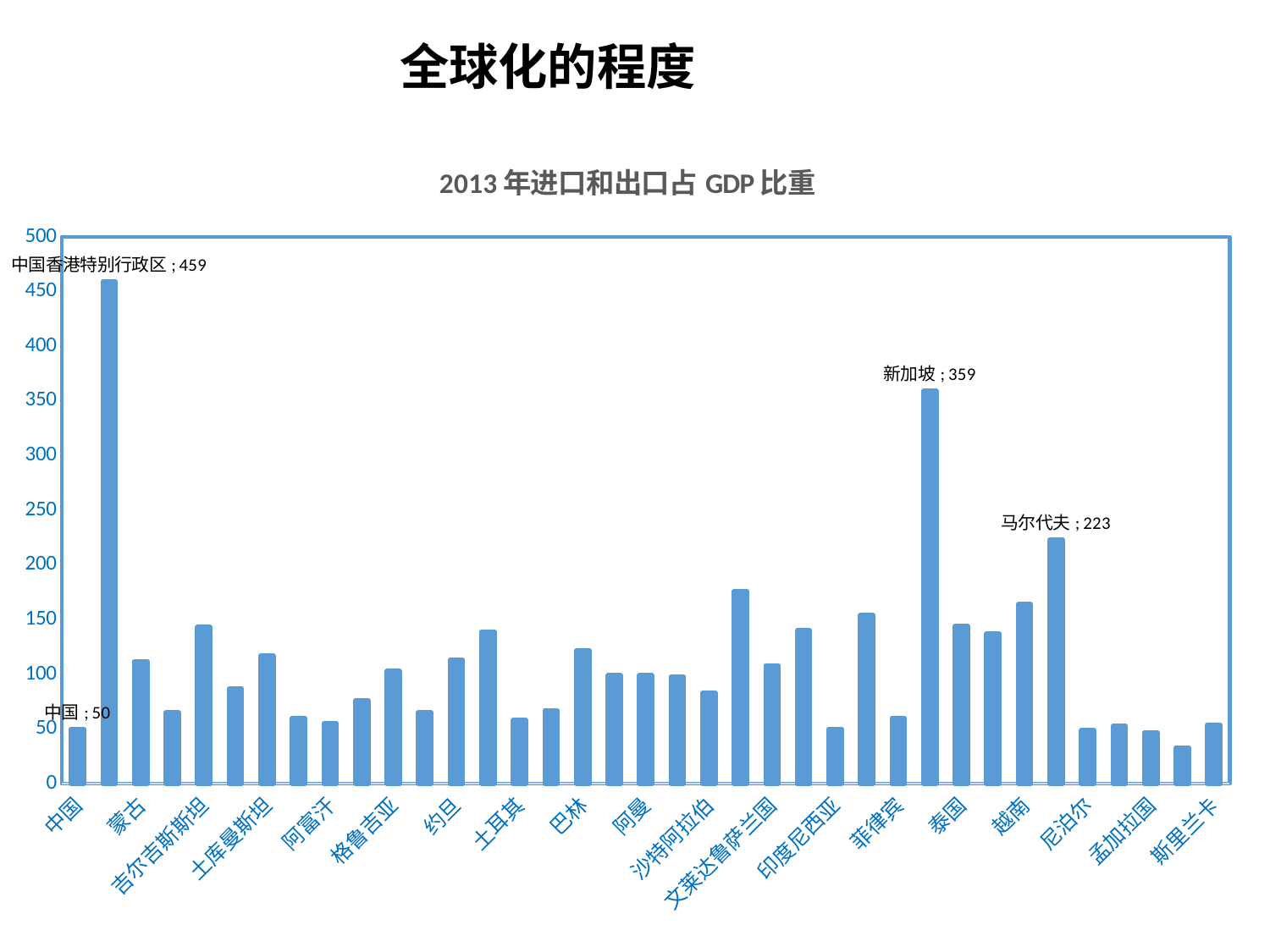

# 全球化的程度

### Chart: 2013年进口和出口占GDP比重

| Category | 进出口占GDP比重 |
|---|---|
| 中国 | 50.0 |
| 中国香港特别行政区 | 459.0 |
| 蒙古 | 112.0 |
| 哈萨克斯坦 | 65.0 |
| 吉尔吉斯斯坦 | 143.0 |
| 塔吉克斯坦 | 87.0 |
| 土库曼斯坦 | 117.0 |
| 乌兹别克斯坦 | 60.0 |
| 阿富汗 | 55.0 |
| 阿塞拜疆 | 76.0 |
| 格鲁吉亚 | 103.0 |
| 以色列 | 65.0 |
| 约旦 | 113.0 |
| 黎巴嫩 | 139.0 |
| 土耳其 | 58.0 |
| 伊拉克 | 67.0 |
| 巴林 | 122.0 |
| 科威特 | 99.0 |
| 阿曼 | 99.0 |
| 卡塔尔 | 98.0 |
| 沙特阿拉伯 | 83.0 |
| 阿拉伯联合酋长国 | 176.0 |
| 文莱达鲁萨兰国 | 108.0 |
| 柬埔寨 | 140.0 |
| 印度尼西亚 | 50.0 |
| 马来西亚 | 154.0 |
| 菲律宾 | 60.0 |
| 新加坡 | 359.0 |
| 泰国 | 144.0 |
| 东帝汶 | 137.0 |
| 越南 | 164.0 |
| 马尔代夫 | 223.0 |
| 尼泊尔 | 49.0 |
| 印度 | 53.0 |
| 孟加拉国 | 47.0 |
| 巴基斯坦 | 33.0 |
| 斯里兰卡 | 54.0 |